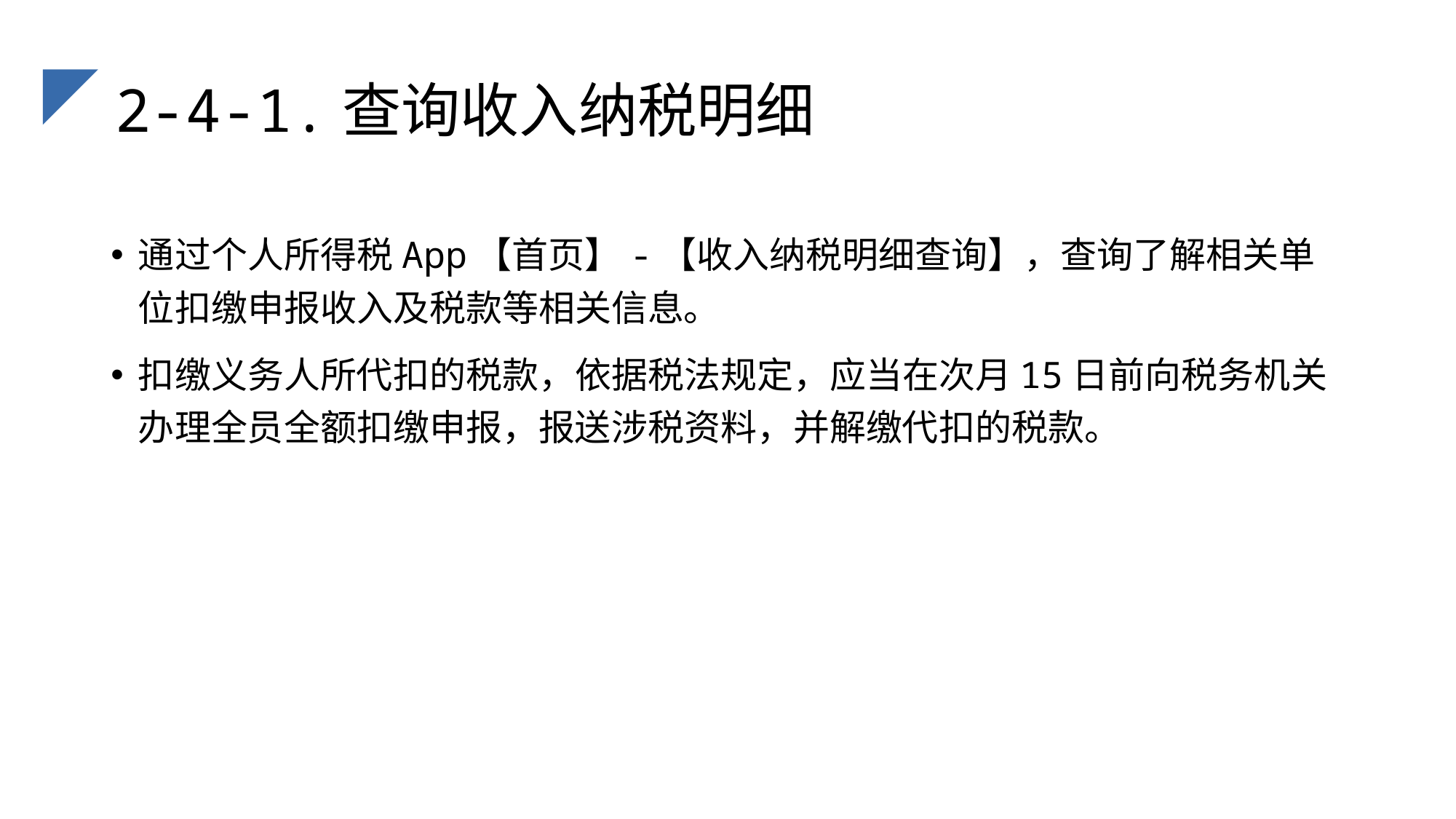

# 2-4-1.查询收入纳税明细
通过个人所得税App【首页】-【收入纳税明细查询】，查询了解相关单位扣缴申报收入及税款等相关信息。
扣缴义务人所代扣的税款，依据税法规定，应当在次月15日前向税务机关办理全员全额扣缴申报，报送涉税资料，并解缴代扣的税款。